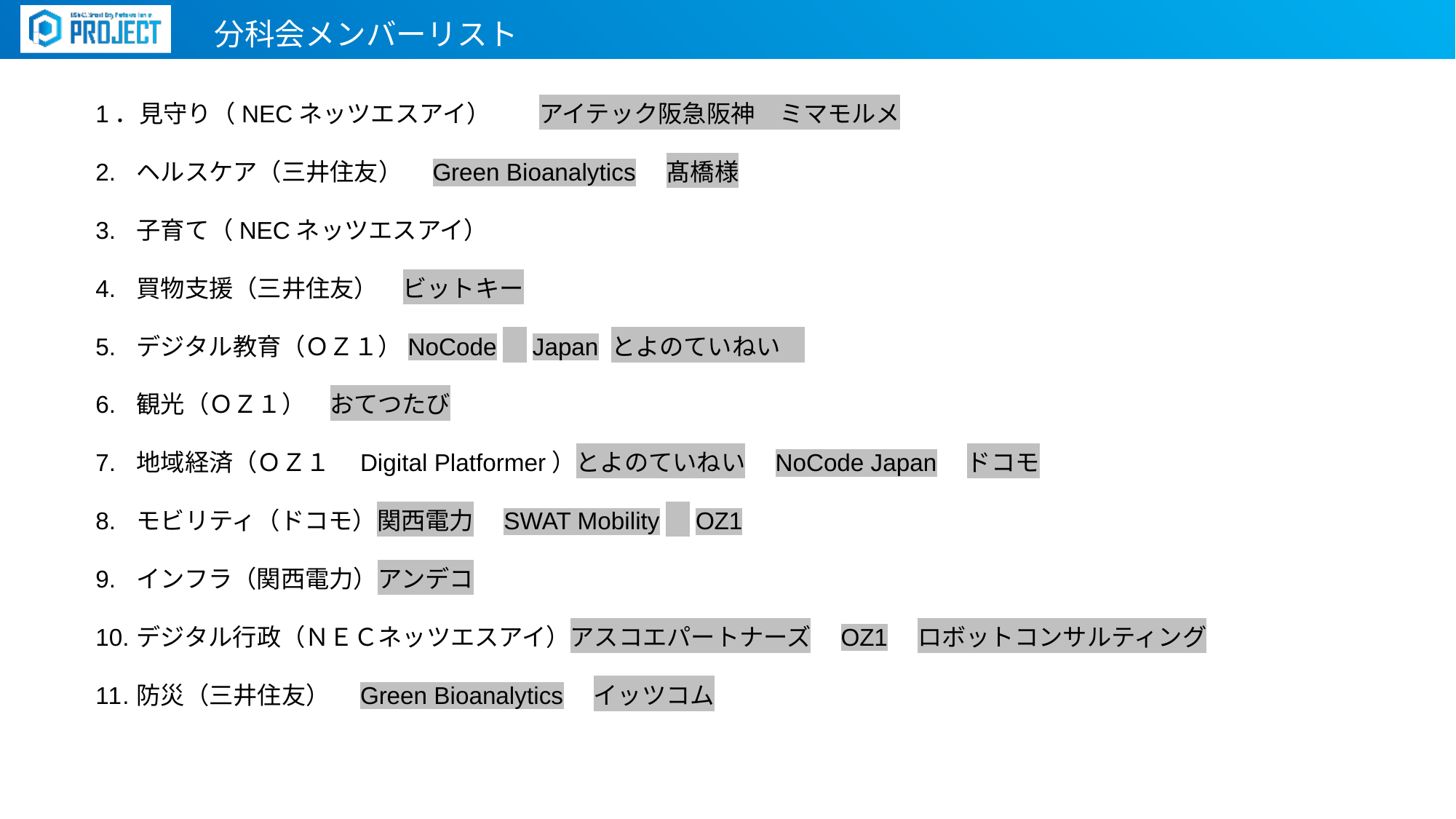

分科会メンバーリスト
1．見守り（NECネッツエスアイ）　　アイテック阪急阪神　ミマモルメ

ヘルスケア（三井住友）　Green Bioanalytics　髙橋様

子育て（NECネッツエスアイ）

買物支援（三井住友）　ビットキー

デジタル教育（ＯＺ１）NoCode　Japan とよのていねい

観光（ＯＺ１）　おてつたび

地域経済（ＯＺ１　Digital Platformer）とよのていねい　NoCode Japan　ドコモ

モビリティ（ドコモ）関西電力　SWAT Mobility　OZ1

インフラ（関西電力）アンデコ

デジタル行政（ＮＥＣネッツエスアイ）アスコエパートナーズ　OZ1　ロボットコンサルティング

防災（三井住友）　Green Bioanalytics　イッツコム